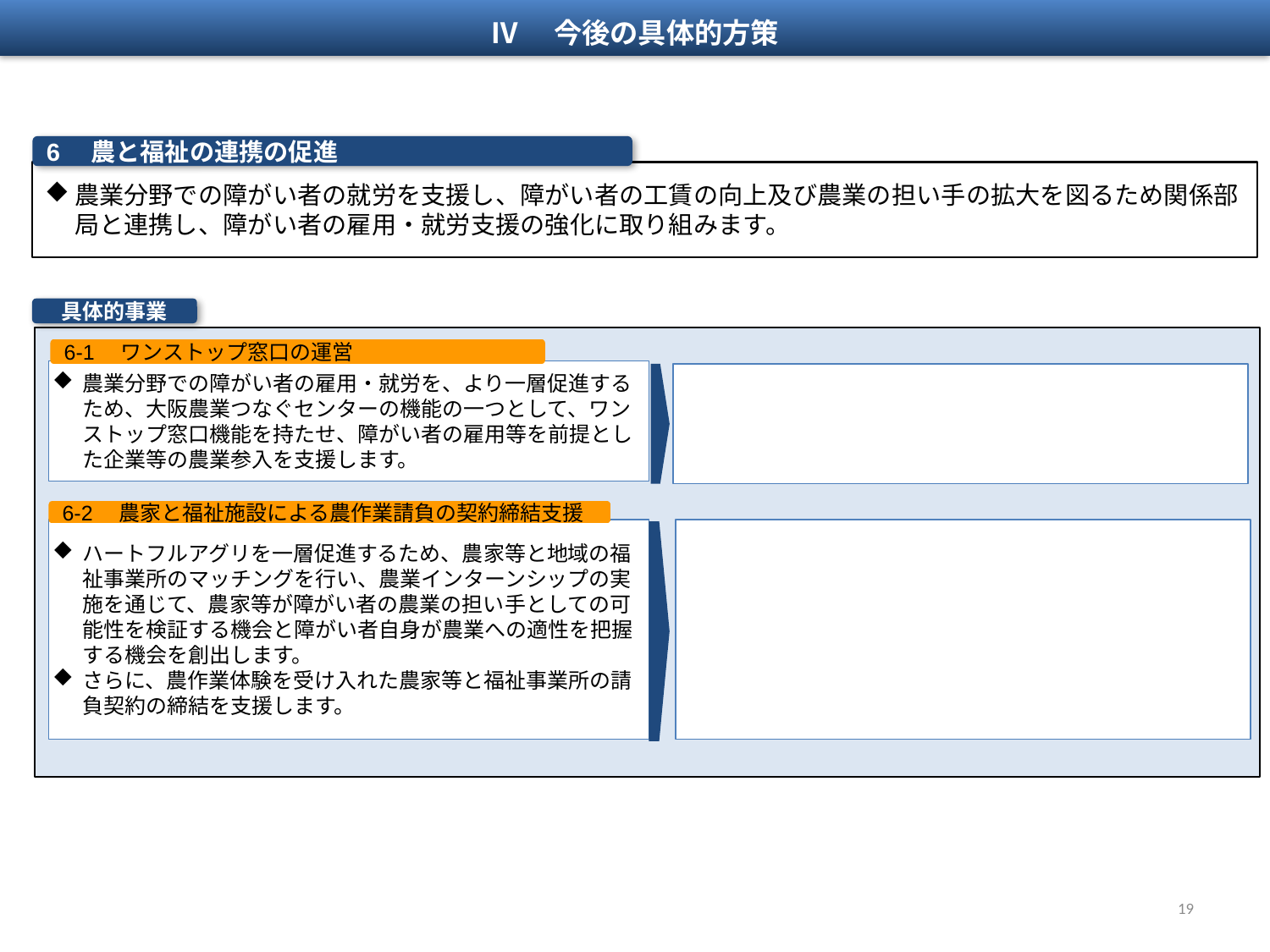

Ⅳ　今後の具体的方策
6　農と福祉の連携の促進
農業分野での障がい者の就労を支援し、障がい者の工賃の向上及び農業の担い手の拡大を図るため関係部局と連携し、障がい者の雇用・就労支援の強化に取り組みます。
具体的事業

6-1　ワンストップ窓口の運営
農業分野での障がい者の雇用・就労を、より一層促進するため、大阪農業つなぐセンターの機能の一つとして、ワンストップ窓口機能を持たせ、障がい者の雇用等を前提とした企業等の農業参入を支援します。

6-2　農家と福祉施設による農作業請負の契約締結支援
ハートフルアグリを一層促進するため、農家等と地域の福祉事業所のマッチングを行い、農業インターンシップの実施を通じて、農家等が障がい者の農業の担い手としての可能性を検証する機会と障がい者自身が農業への適性を把握する機会を創出します。
さらに、農作業体験を受け入れた農家等と福祉事業所の請負契約の締結を支援します。

19